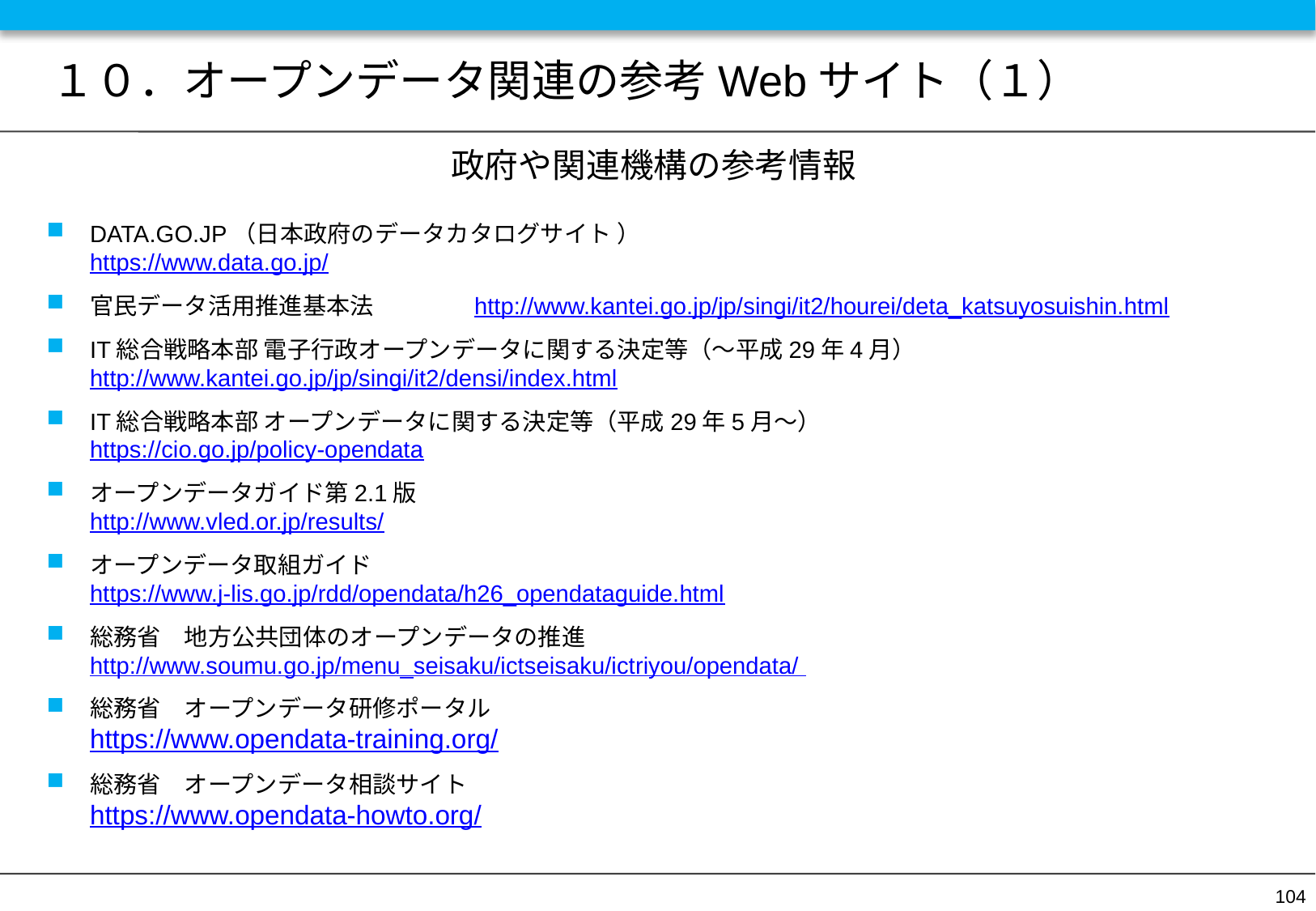

# １０．オープンデータ関連の参考Webサイト（１）
政府や関連機構の参考情報

DATA.GO.JP（日本政府のデータカタログサイト ）
https://www.data.go.jp/
官民データ活用推進基本法　　　　http://www.kantei.go.jp/jp/singi/it2/hourei/deta_katsuyosuishin.html
IT総合戦略本部 電子行政オープンデータに関する決定等（～平成29年4月）http://www.kantei.go.jp/jp/singi/it2/densi/index.html
IT総合戦略本部 オープンデータに関する決定等（平成29年5月～）			　　https://cio.go.jp/policy-opendata
オープンデータガイド第2.1版
http://www.vled.or.jp/results/
オープンデータ取組ガイド
https://www.j-lis.go.jp/rdd/opendata/h26_opendataguide.html
総務省　地方公共団体のオープンデータの推進
http://www.soumu.go.jp/menu_seisaku/ictseisaku/ictriyou/opendata/
総務省　オープンデータ研修ポータル
https://www.opendata-training.org/
総務省　オープンデータ相談サイト
https://www.opendata-howto.org/
104